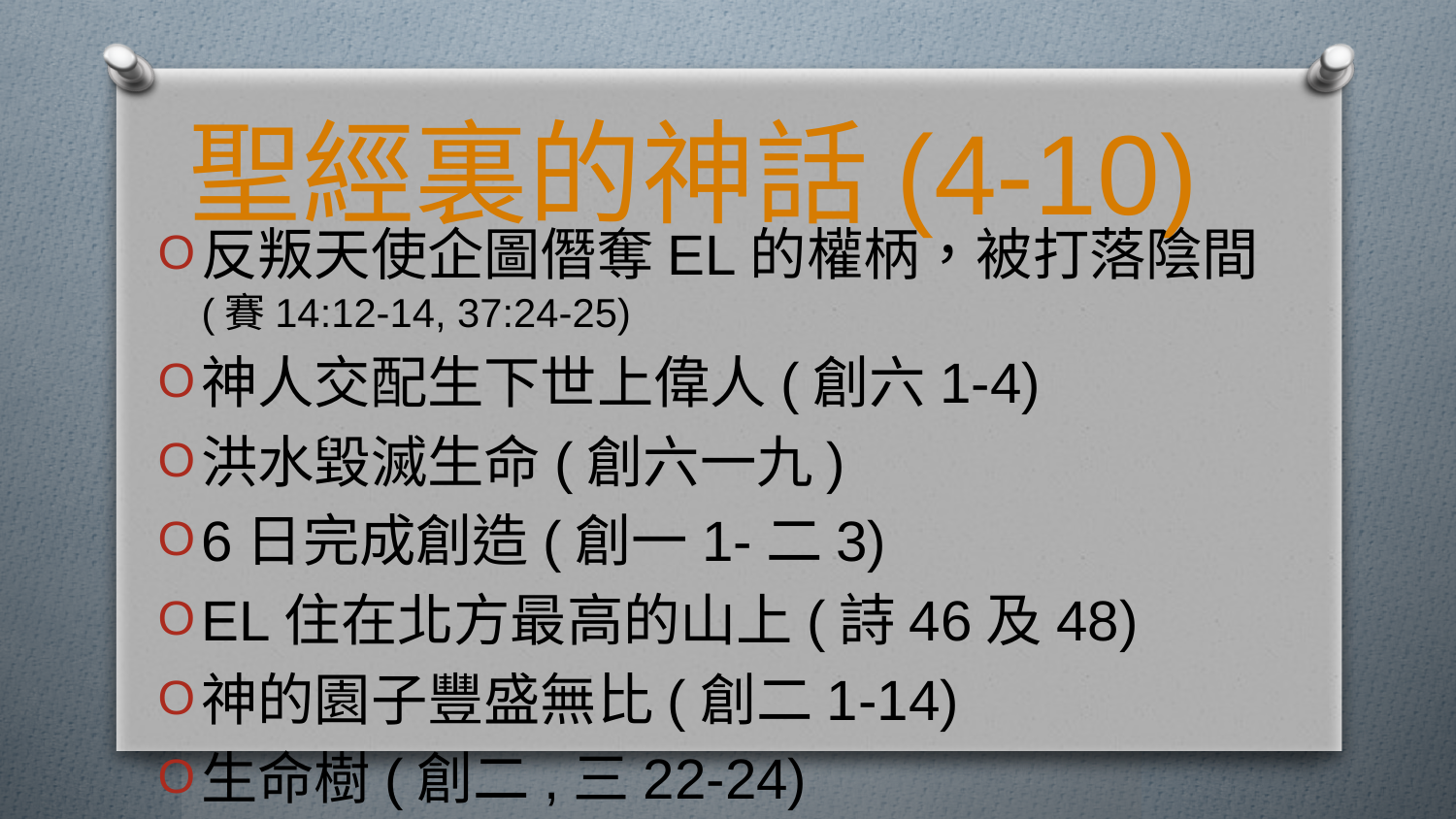

# 聖經裏的神話(4-10)
反叛天使企圖僭奪EL的權柄，被打落陰間(賽14:12-14, 37:24-25)
神人交配生下世上偉人(創六1-4)
洪水毀滅生命(創六一九)
6日完成創造(創一1-二3)
EL住在北方最高的山上(詩46及48)
神的園子豐盛無比(創二1-14)
生命樹(創二,三22-24)